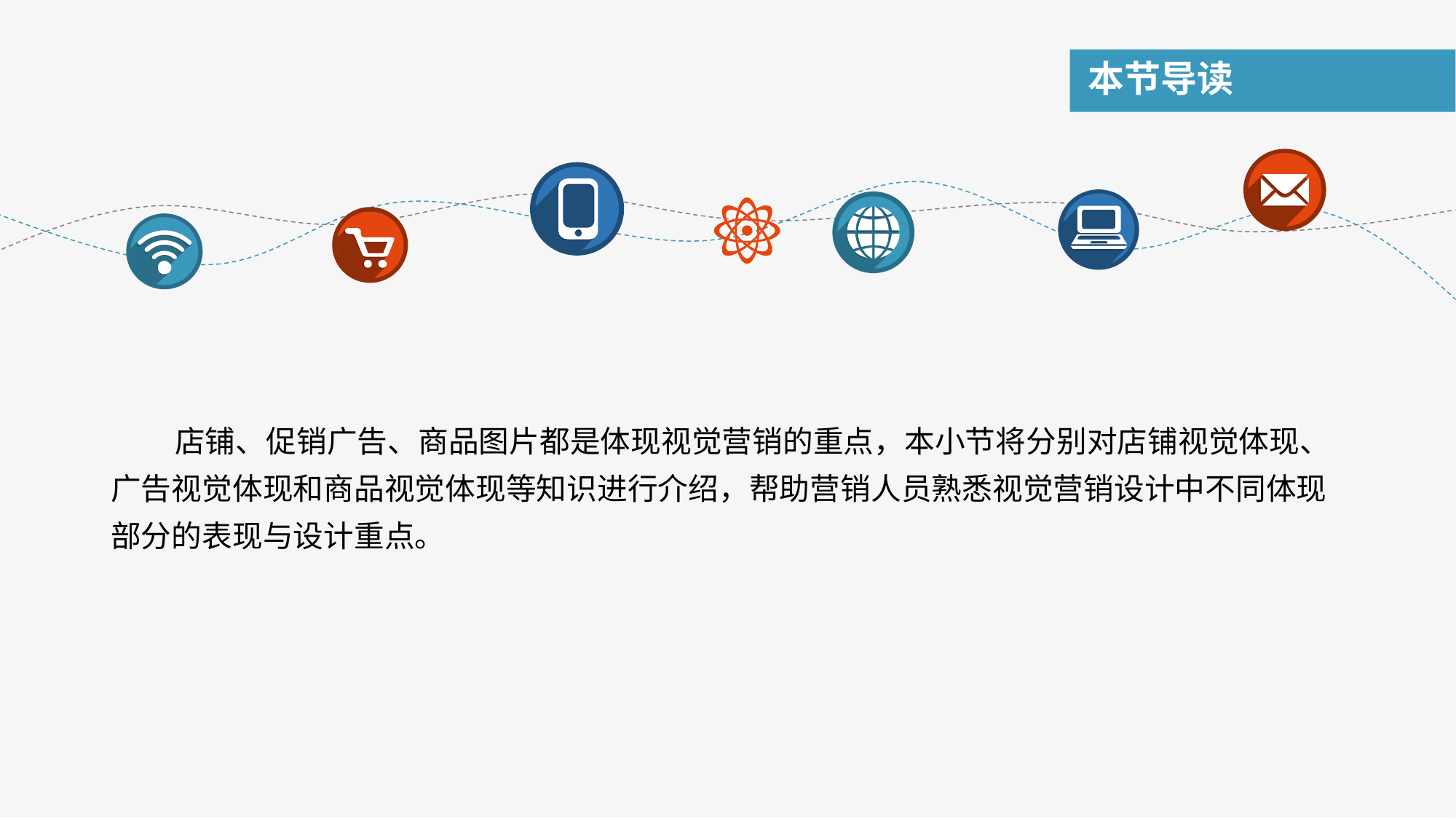

本节导读

店铺、促销广告、商品图片都是体现视觉营销的重点，本小节将分别对店铺视觉体现、广告视觉体现和商品视觉体现等知识进行介绍，帮助营销人员熟悉视觉营销设计中不同体现部分的表现与设计重点。